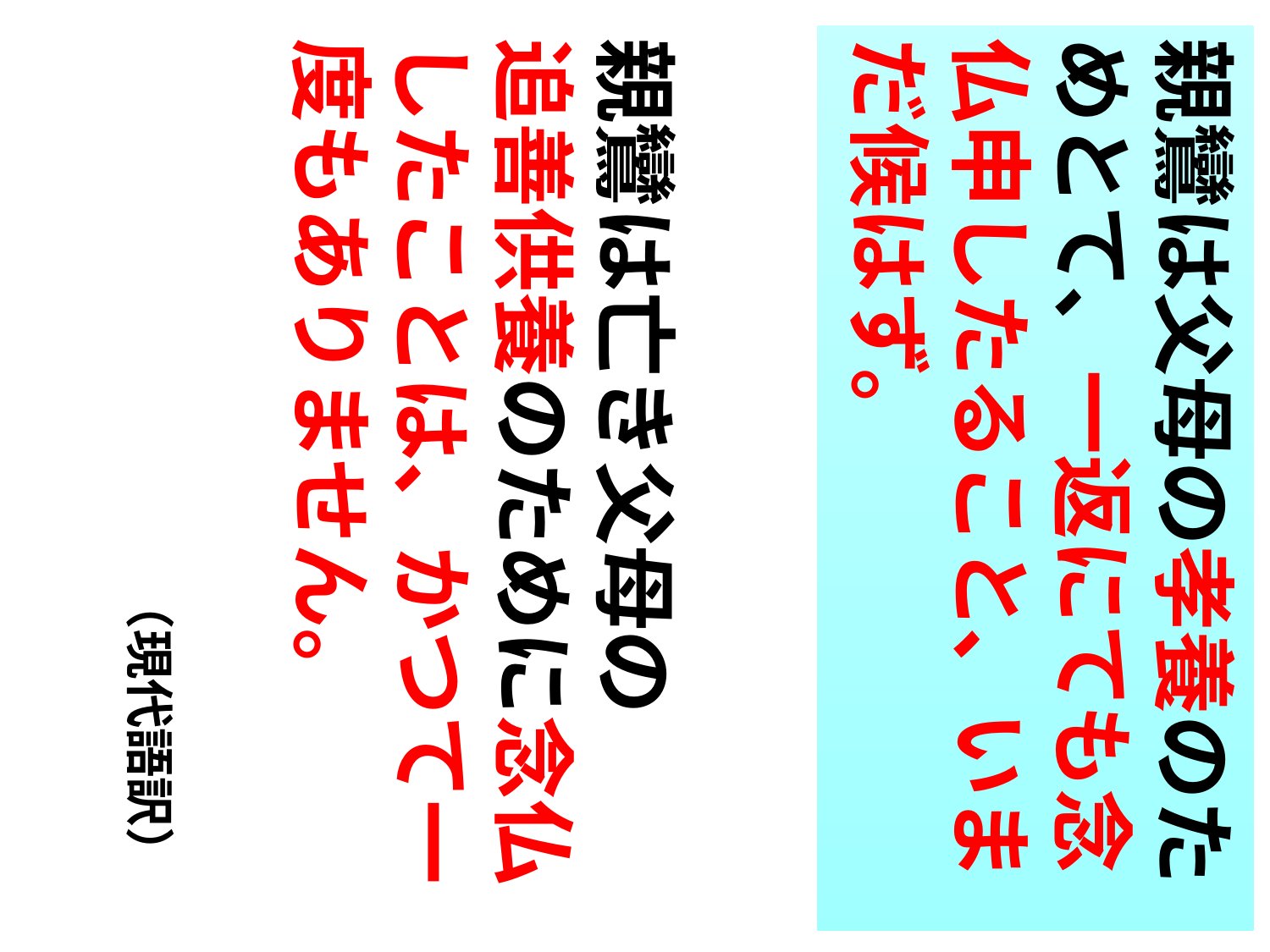

親鸞は父母の孝養のためとて、一返にても念仏申したること、いまだ候はず。
親鸞は亡き父母の
追善供養のために念仏したことは、かつて一度もありません。

　　　　　　　　　　　（現代語訳）